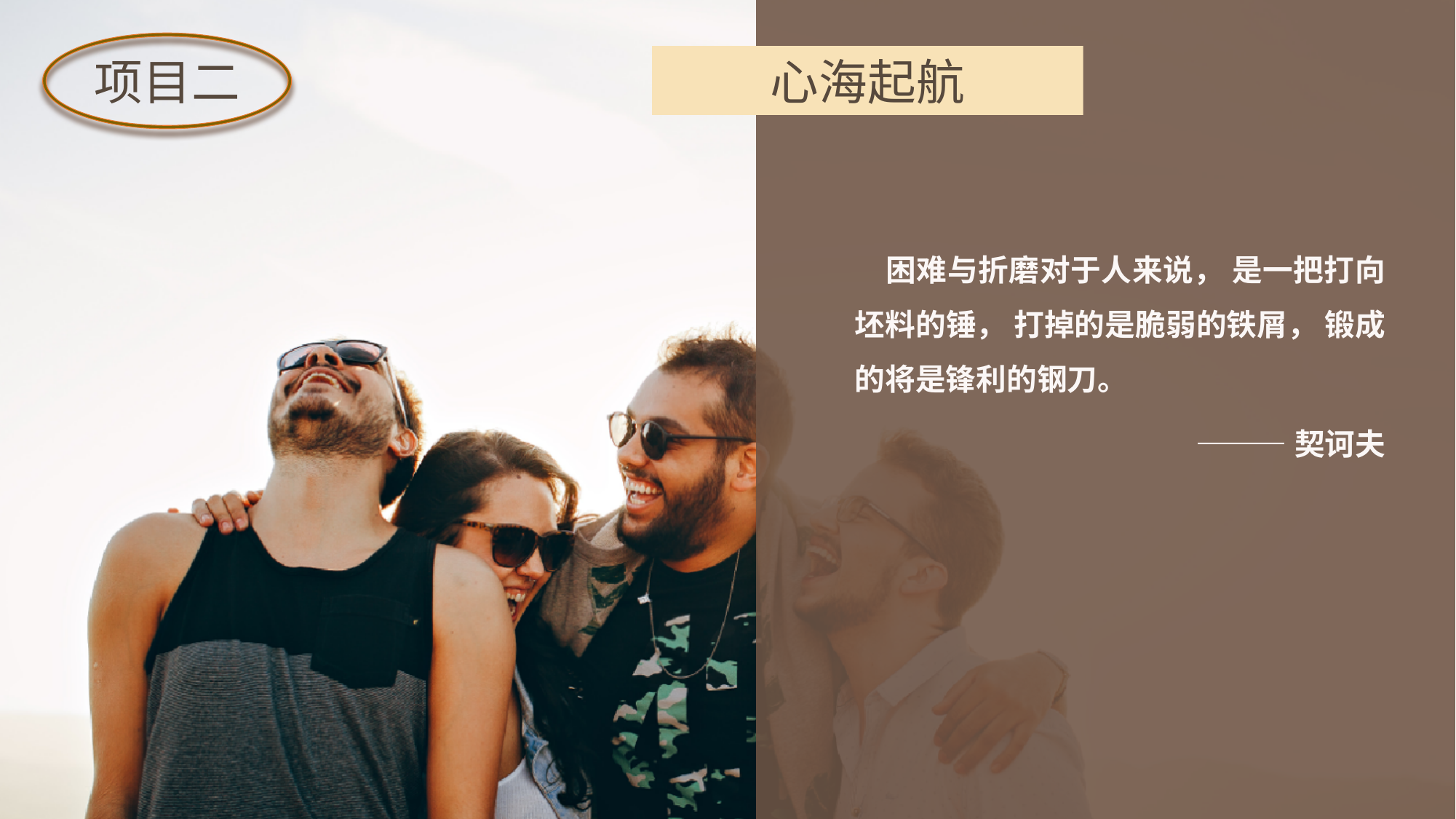

项目二
心海起航
     困难与折磨对于人来说， 是一把打向坯料的锤， 打掉的是脆弱的铁屑， 锻成的将是锋利的钢刀。
———契诃夫